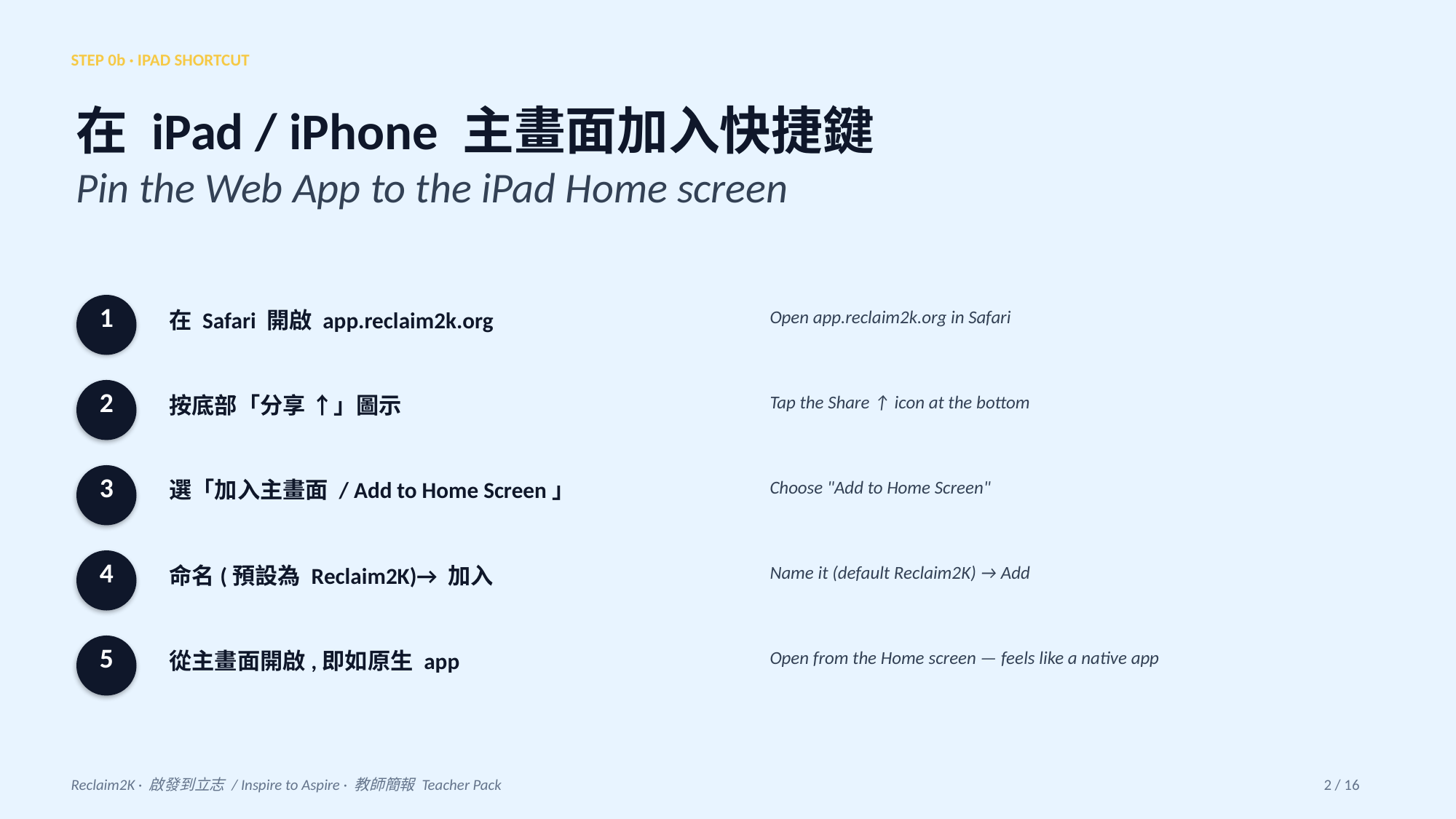

STEP 0b · IPAD SHORTCUT
在 iPad / iPhone 主畫面加入快捷鍵
Pin the Web App to the iPad Home screen

1
在 Safari 開啟 app.reclaim2k.org
Open app.reclaim2k.org in Safari

2
按底部「分享 ↑」圖示
Tap the Share ↑ icon at the bottom

3
選「加入主畫面 / Add to Home Screen」
Choose "Add to Home Screen"

4
命名(預設為 Reclaim2K)→ 加入
Name it (default Reclaim2K) → Add

5
從主畫面開啟,即如原生 app
Open from the Home screen — feels like a native app
Reclaim2K · 啟發到立志 / Inspire to Aspire · 教師簡報 Teacher Pack
2 / 16